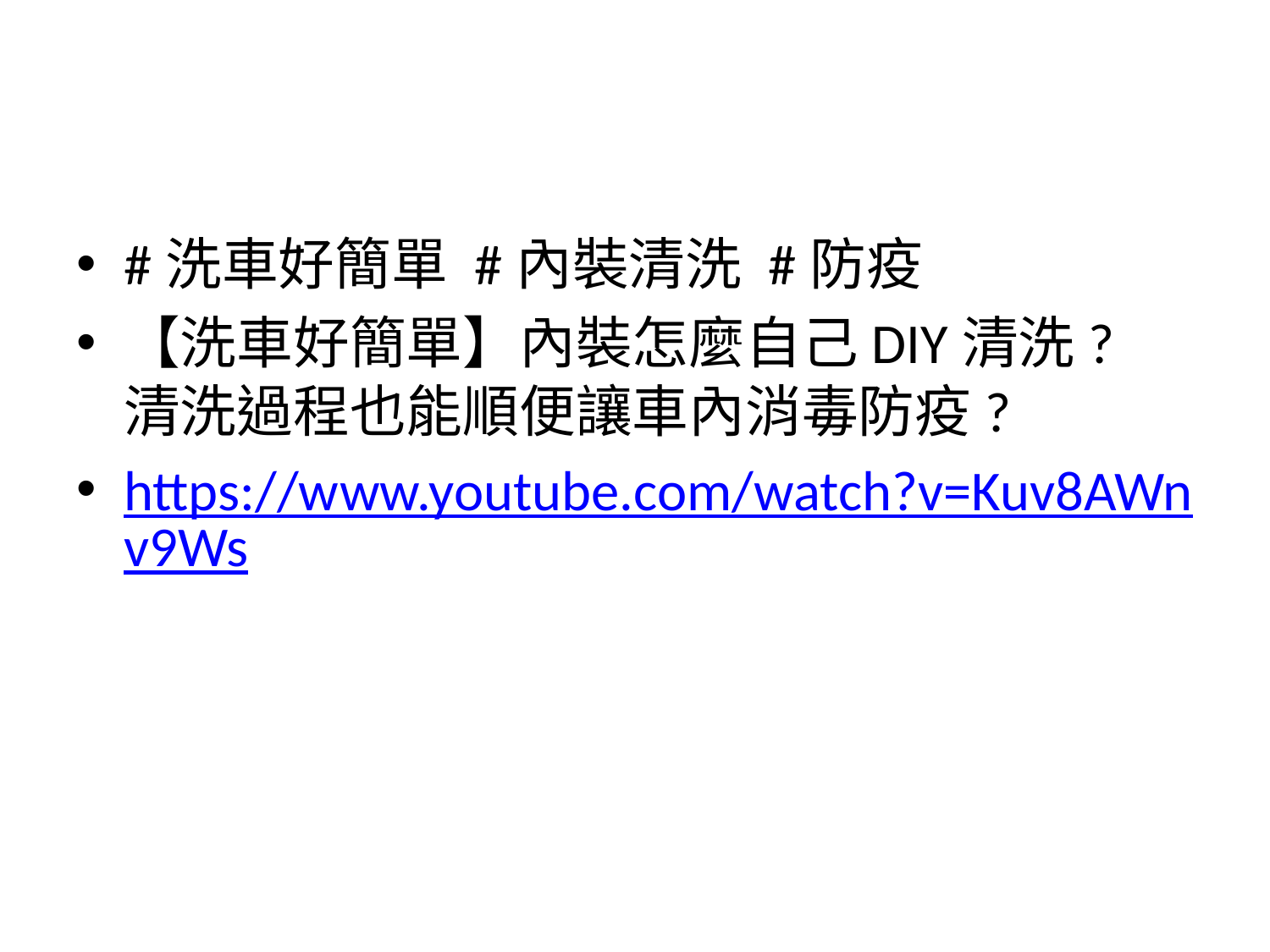

#
#洗車好簡單 #內裝清洗 #防疫
【洗車好簡單】內裝怎麼自己DIY清洗? 清洗過程也能順便讓車內消毒防疫?
https://www.youtube.com/watch?v=Kuv8AWnv9Ws